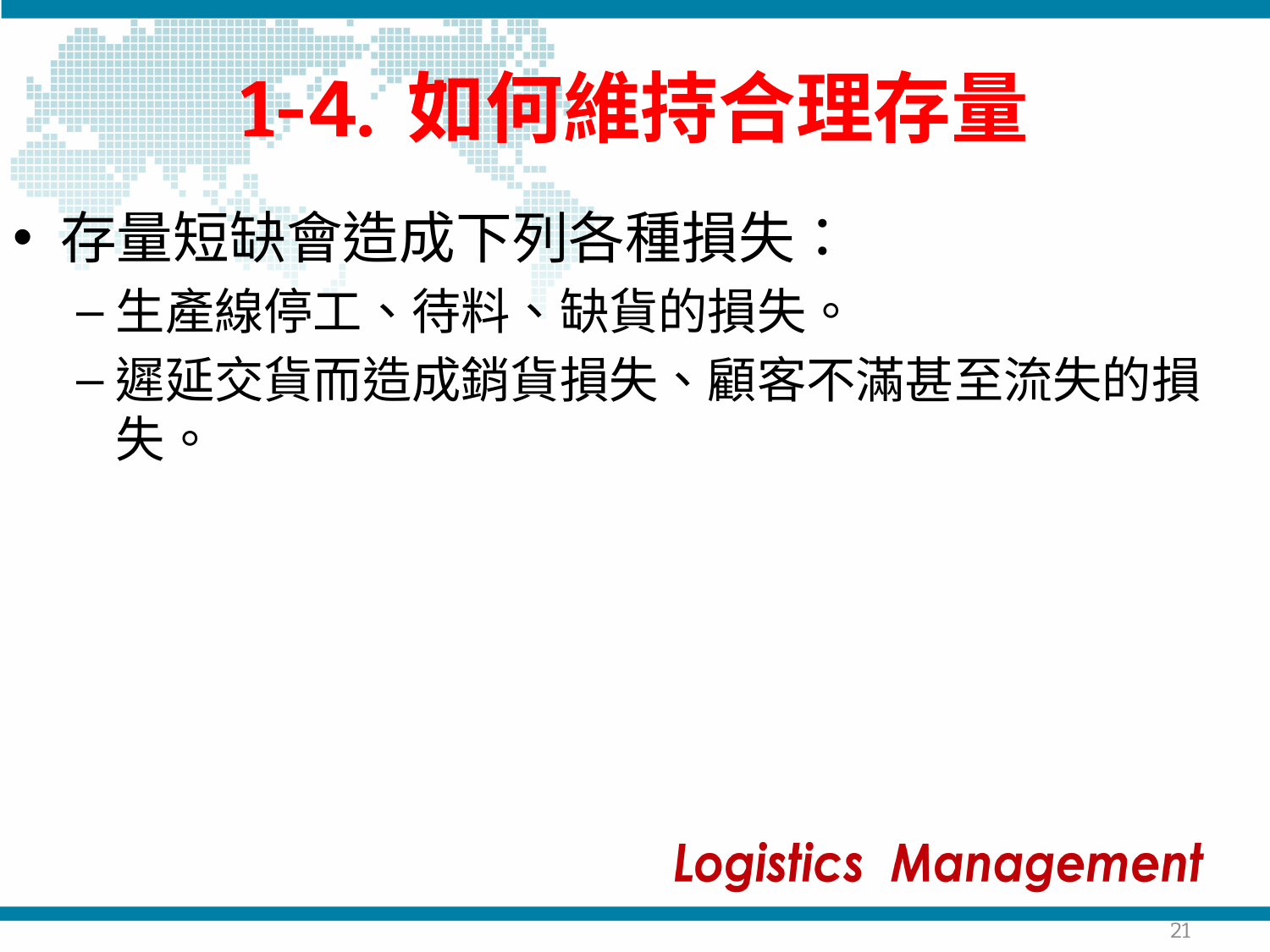

# 1-4. 如何維持合理存量
存量短缺會造成下列各種損失：
生產線停工、待料、缺貨的損失。
遲延交貨而造成銷貨損失、顧客不滿甚至流失的損失。
21